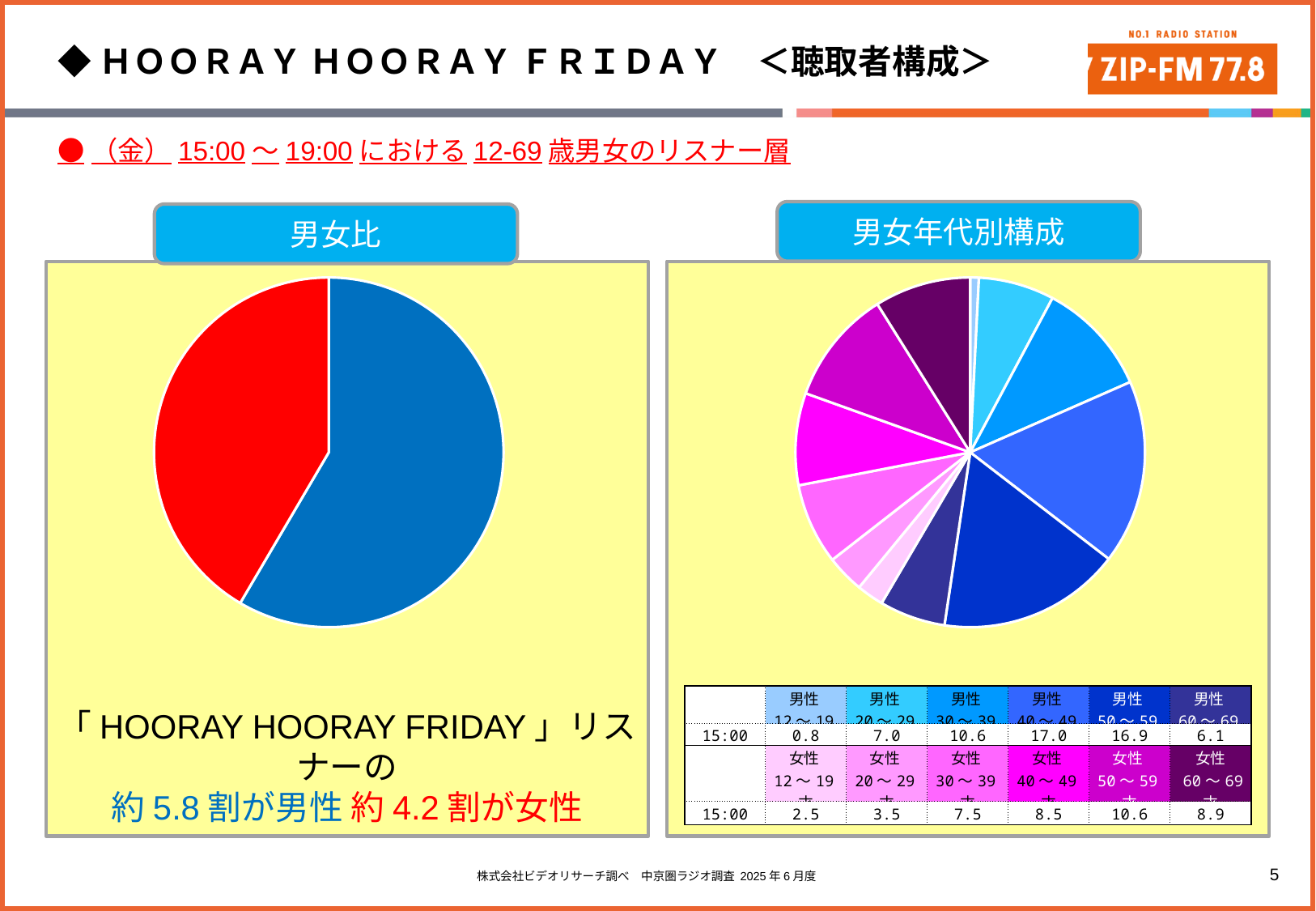

◆ＨＯＯＲＡＹ ＨＯＯＲＡＹ ＦＲＩＤＡＹ　＜聴取者構成＞
●（金）15:00～19:00における12-69歳男女のリスナー層
男女年代別構成
男女比

### Chart

| Category |  |
|---|---|

### Chart

| Category |  |
|---|---|
| 男性 12～19才 | 0.8 |
| 男性 20～29才 | 7.0 |
| 男性 30～39才 | 10.6 |
| 男性 40～49才 | 17.0 |
| 男性 50～59才 | 16.9 |
| 男性 60～69才 | 6.1 |
| 女性 12～19才 | 2.5 |
| 女性 20～29才 | 3.5 |
| 女性 30～39才 | 7.5 |
| 女性 40～49才 | 8.5 |
| 女性 50～59才 | 10.6 |
| 女性 60～69才 | 8.9 |
|  | 男性 12～19才 | 男性 20～29才 | 男性 30～39才 | 男性 40～49才 | 男性 50～59才 | 男性 60～69才 |
| --- | --- | --- | --- | --- | --- | --- |
| 15:00 | 0.8 | 7.0 | 10.6 | 17.0 | 16.9 | 6.1 |
|  | 女性 12～19才 | 女性 20～29才 | 女性 30～39才 | 女性 40～49才 | 女性 50～59才 | 女性 60～69才 |
| 15:00 | 2.5 | 3.5 | 7.5 | 8.5 | 10.6 | 8.9 |
「HOORAY HOORAY FRIDAY」リスナーの
約5.8割が男性 約4.2割が女性
株式会社ビデオリサーチ調べ　中京圏ラジオ調査 2025年6月度